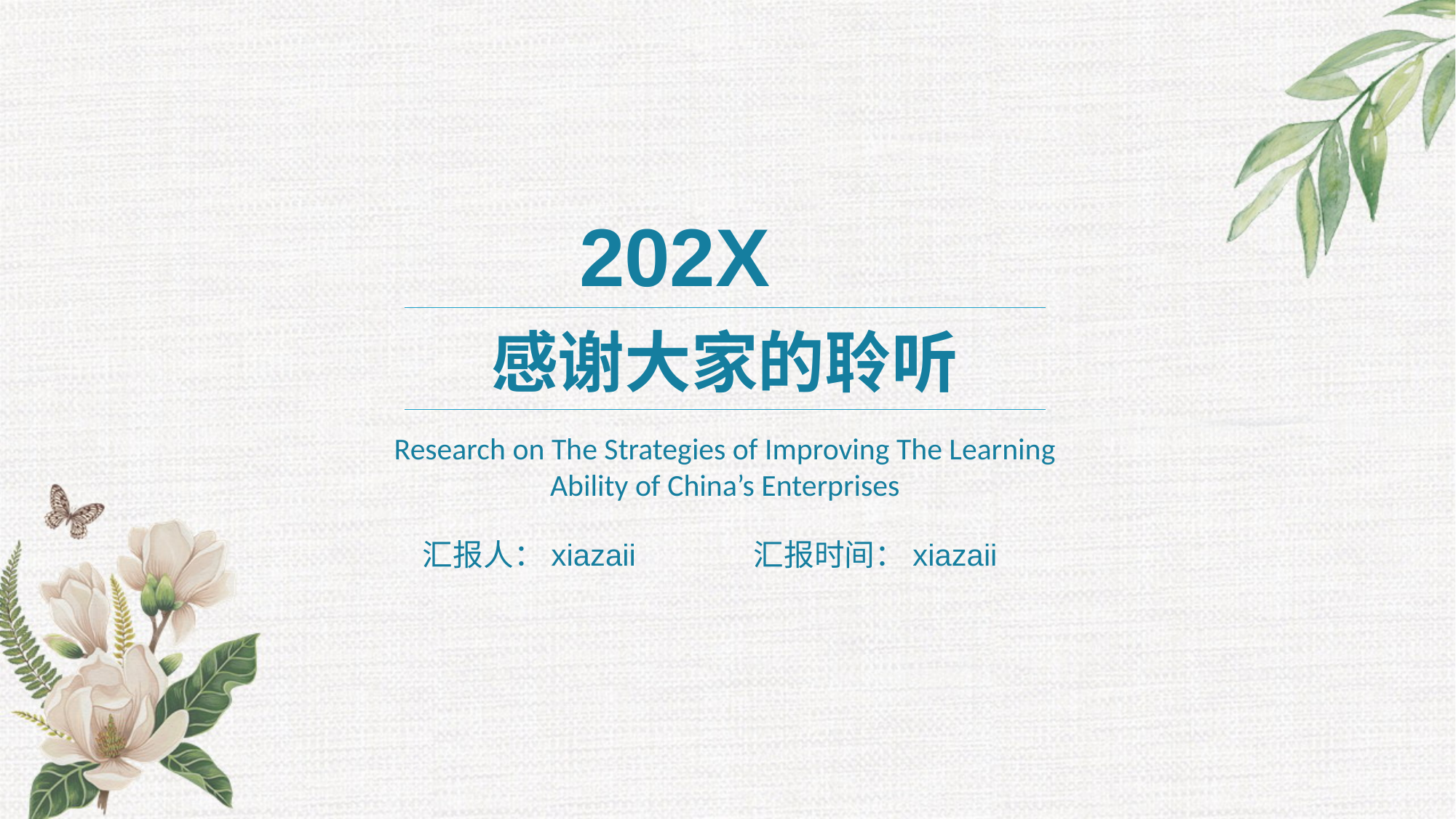

202X
感谢大家的聆听
Research on The Strategies of Improving The Learning Ability of China’s Enterprises
汇报人：xiazaii
汇报时间：xiazaii